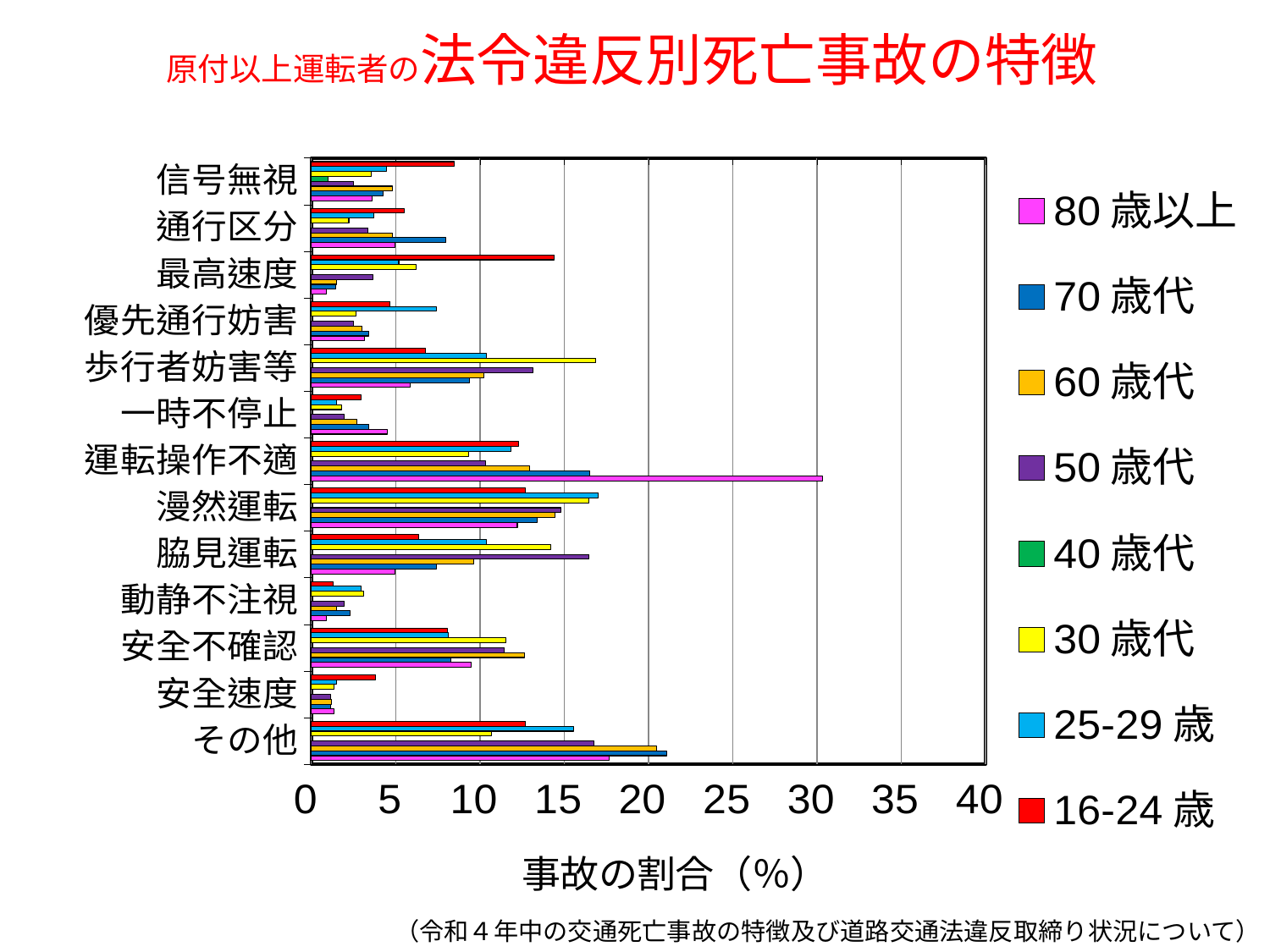

# 原付以上運転者の法令違反別死亡事故の特徴

[unsupported chart]

（令和４年中の交通死亡事故の特徴及び道路交通法違反取締り状況について）